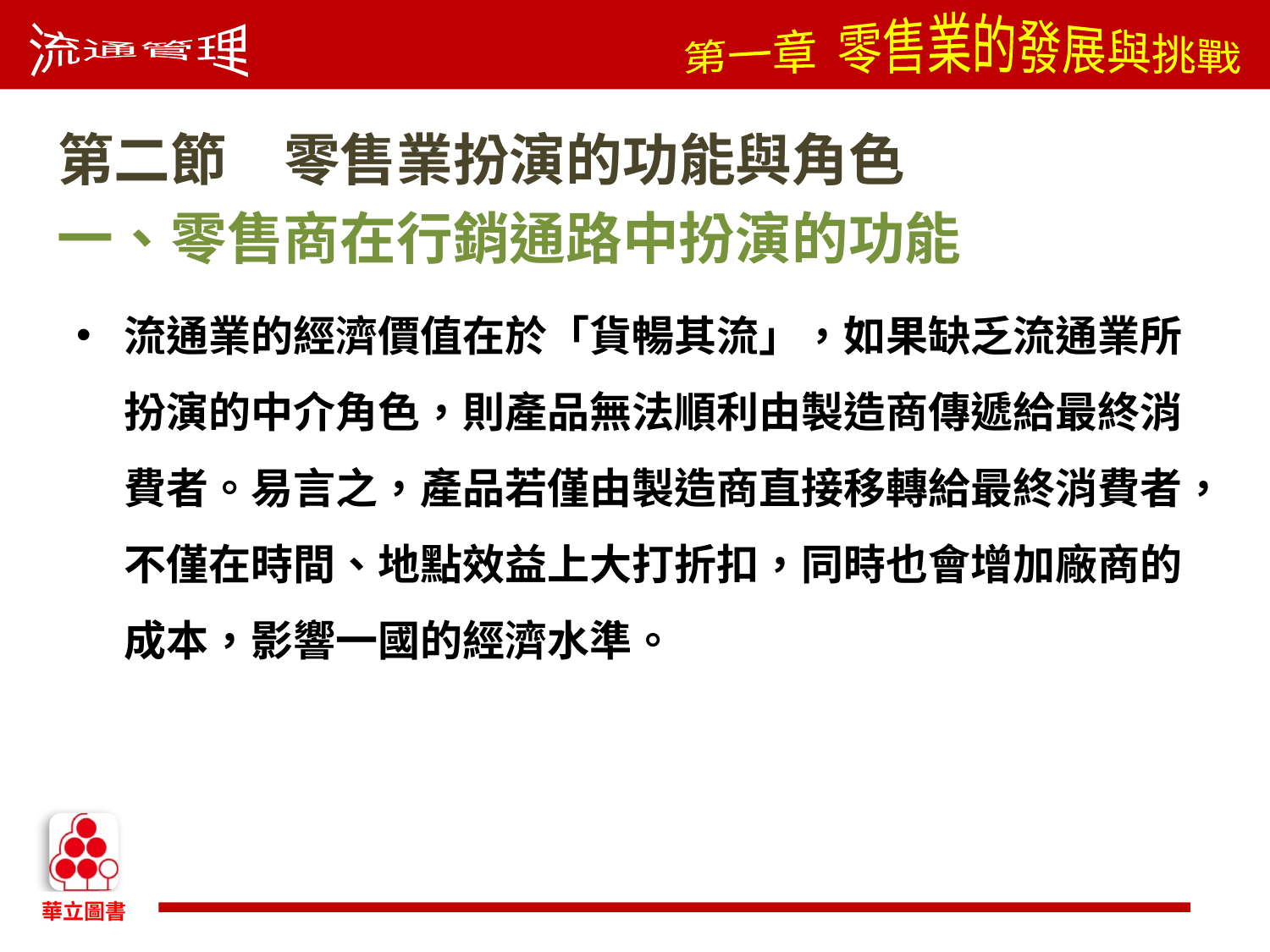

第二節　零售業扮演的功能與角色
一、零售商在行銷通路中扮演的功能
流通業的經濟價值在於「貨暢其流」，如果缺乏流通業所扮演的中介角色，則產品無法順利由製造商傳遞給最終消費者。易言之，產品若僅由製造商直接移轉給最終消費者，不僅在時間、地點效益上大打折扣，同時也會增加廠商的成本，影響一國的經濟水準。